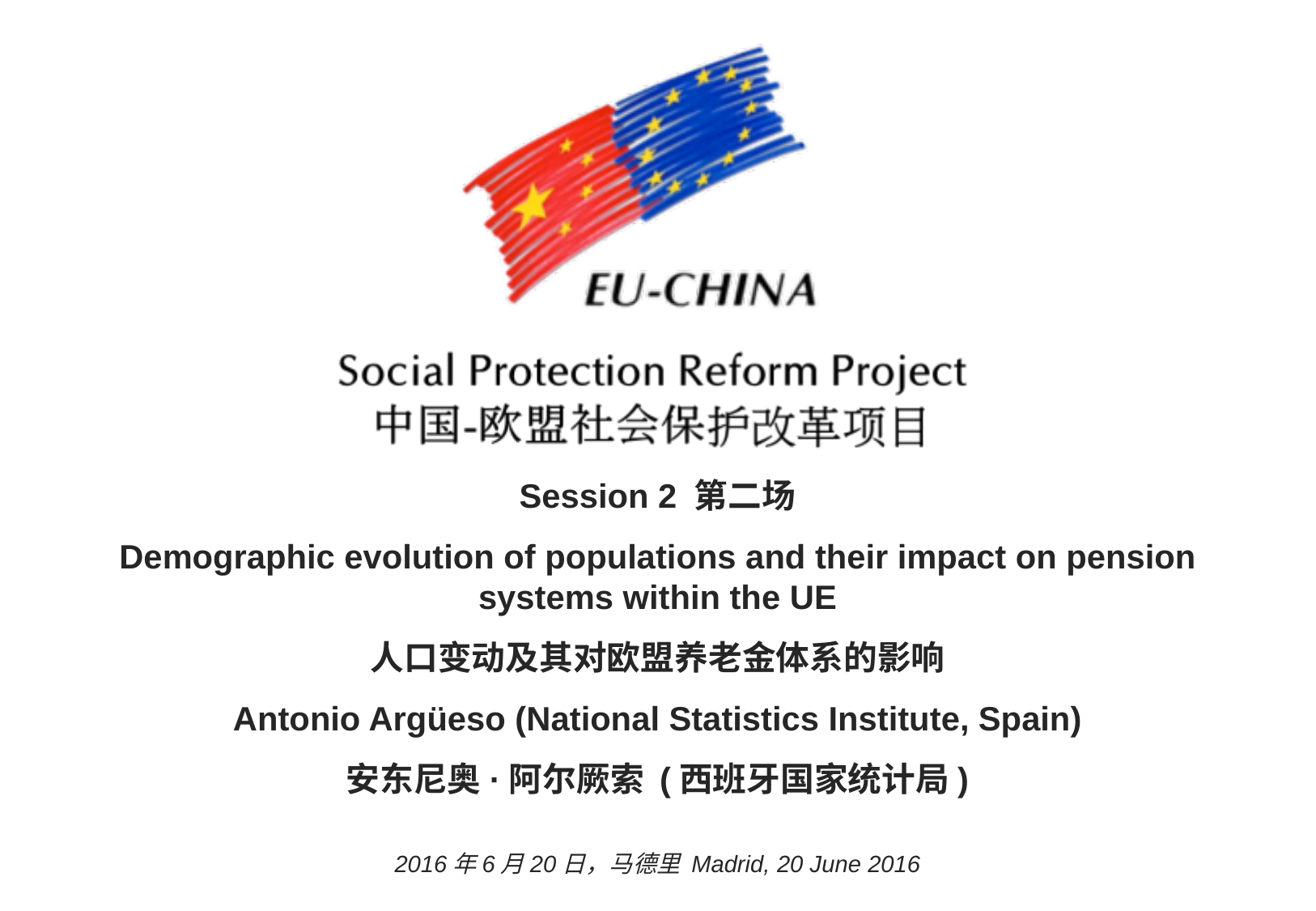

Session 2 第二场
Demographic evolution of populations and their impact on pension systems within the UE
人口变动及其对欧盟养老金体系的影响
Antonio Argüeso (National Statistics Institute, Spain)
安东尼奥·阿尔厥索 (西班牙国家统计局)

2016年6月20日，马德里 Madrid, 20 June 2016